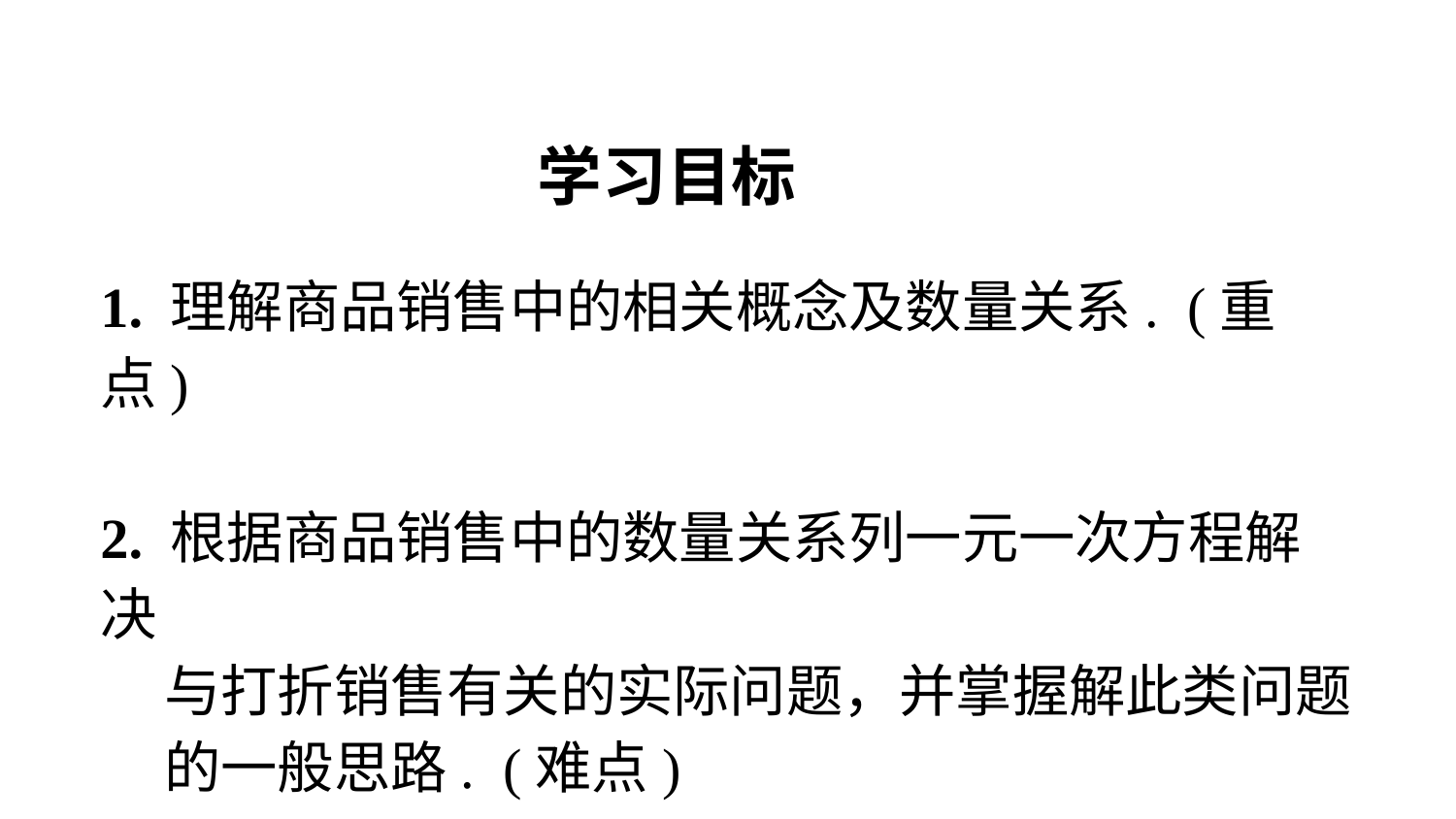

学习目标

1. 理解商品销售中的相关概念及数量关系.  (重点)

2. 根据商品销售中的数量关系列一元一次方程解决
    与打折销售有关的实际问题，并掌握解此类问题
    的一般思路.  (难点)